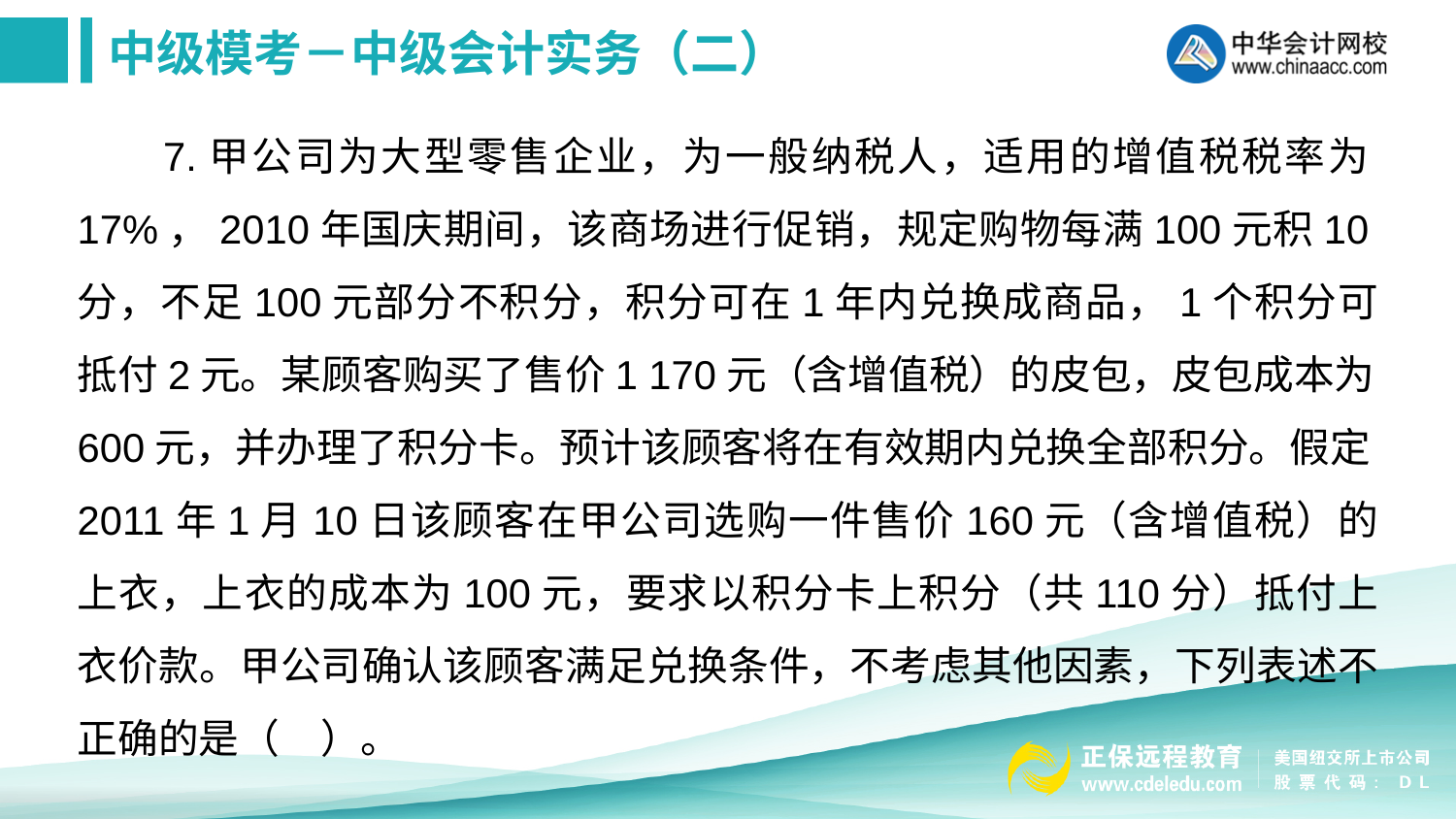

7.甲公司为大型零售企业，为一般纳税人，适用的增值税税率为17%，2010年国庆期间，该商场进行促销，规定购物每满100元积10分，不足100元部分不积分，积分可在1年内兑换成商品，1个积分可抵付2元。某顾客购买了售价1 170元（含增值税）的皮包，皮包成本为600元，并办理了积分卡。预计该顾客将在有效期内兑换全部积分。假定2011年1月10日该顾客在甲公司选购一件售价160元（含增值税）的上衣，上衣的成本为100元，要求以积分卡上积分（共110分）抵付上衣价款。甲公司确认该顾客满足兑换条件，不考虑其他因素，下列表述不正确的是（　）。